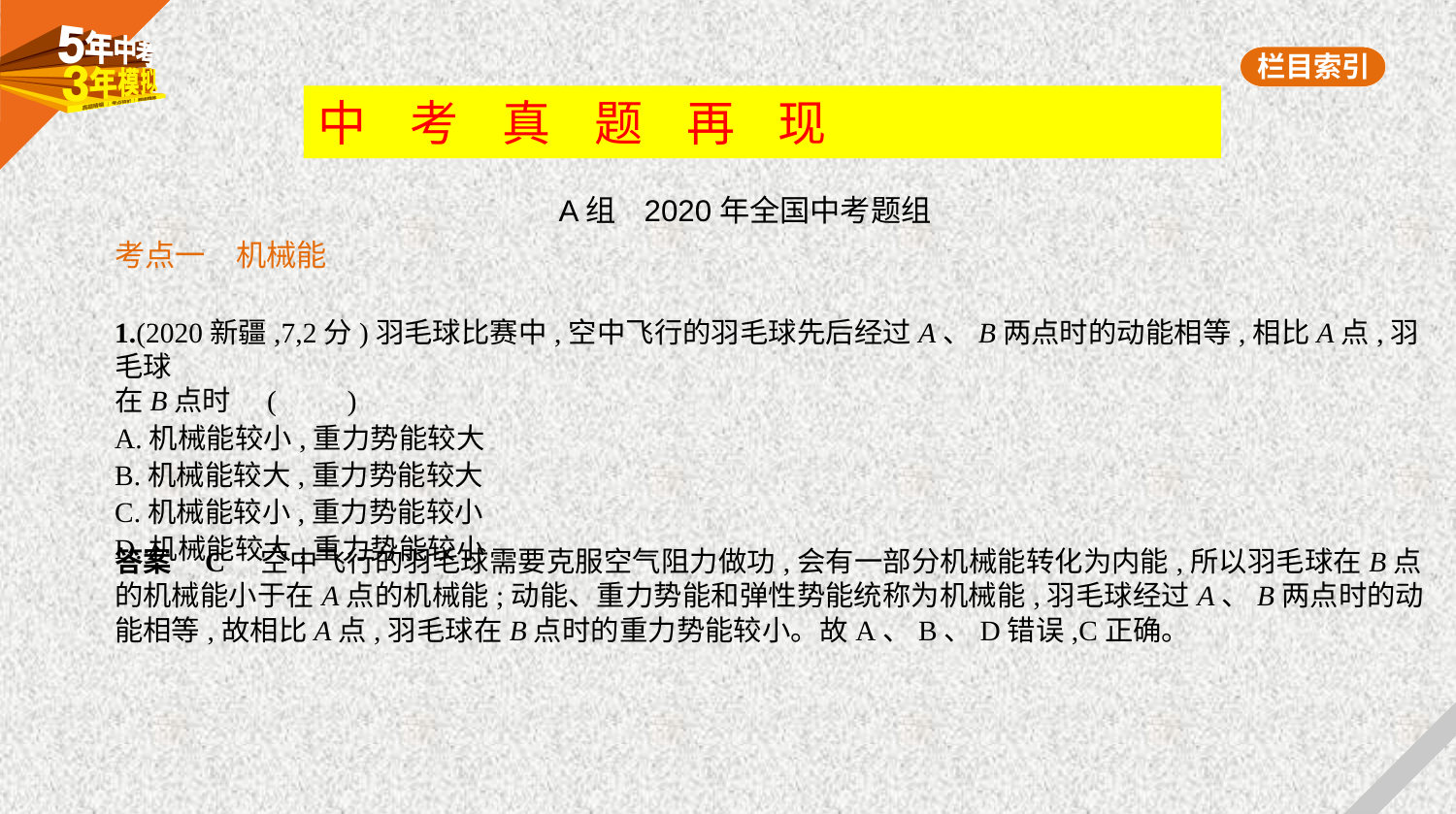

中    考    真    题    再    现
A组   2020年全国中考题组
考点一　机械能
1.(2020新疆,7,2分)羽毛球比赛中,空中飞行的羽毛球先后经过A、B两点时的动能相等,相比A点,羽毛球
在B点时 (　　)
A.机械能较小,重力势能较大
B.机械能较大,重力势能较大
C.机械能较小,重力势能较小
D.机械能较大,重力势能较小
答案    C　空中飞行的羽毛球需要克服空气阻力做功,会有一部分机械能转化为内能,所以羽毛球在B点
的机械能小于在A点的机械能;动能、重力势能和弹性势能统称为机械能,羽毛球经过A、B两点时的动
能相等,故相比A点,羽毛球在B点时的重力势能较小。故A、B、D错误,C正确。